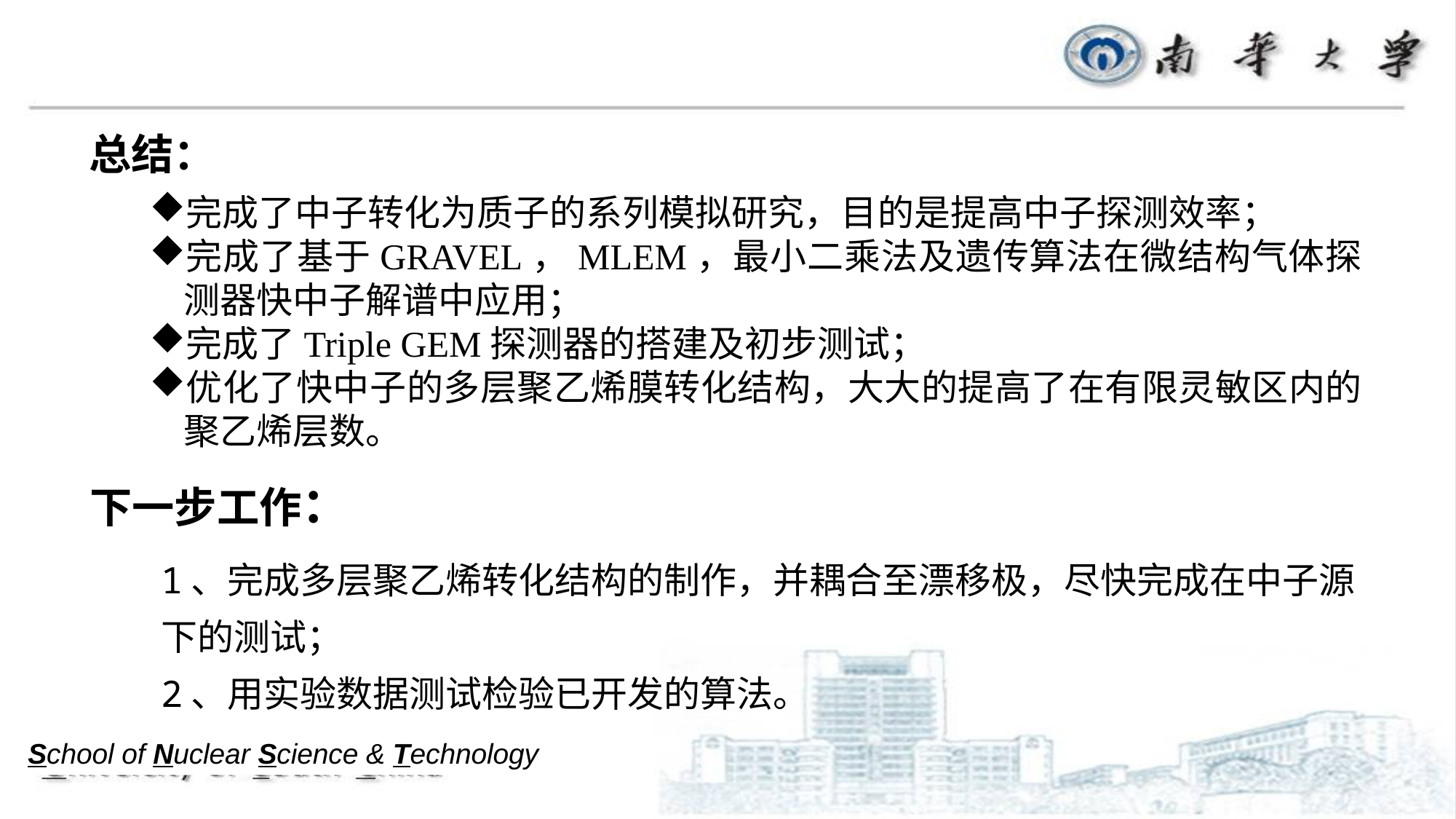

总结：

完成了中子转化为质子的系列模拟研究，目的是提高中子探测效率；
完成了基于GRAVEL，MLEM，最小二乘法及遗传算法在微结构气体探测器快中子解谱中应用；
完成了Triple GEM探测器的搭建及初步测试；
优化了快中子的多层聚乙烯膜转化结构，大大的提高了在有限灵敏区内的聚乙烯层数。

下一步工作：
1、完成多层聚乙烯转化结构的制作，并耦合至漂移极，尽快完成在中子源下的测试；
2、用实验数据测试检验已开发的算法。